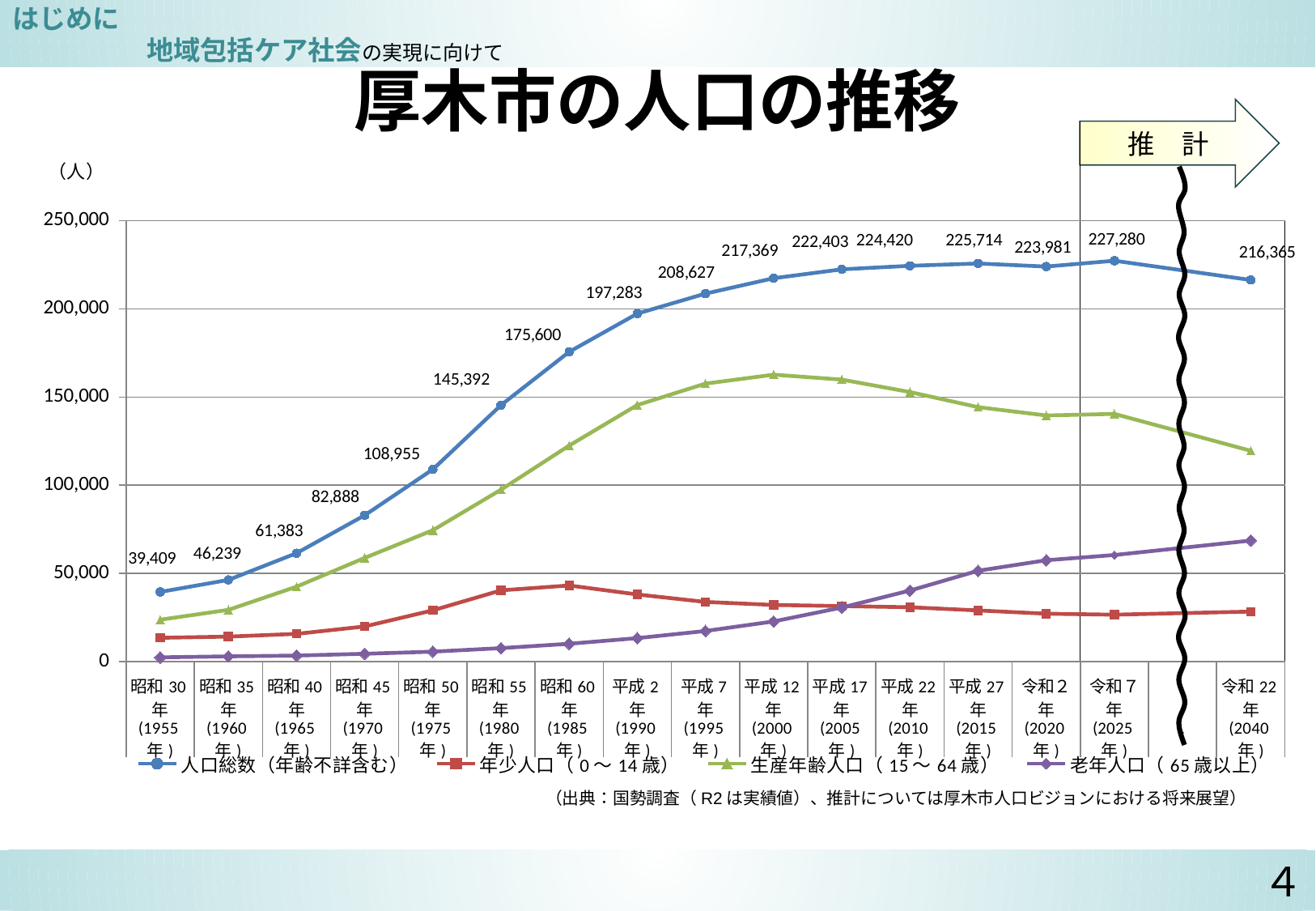

はじめに　　　　　　　　　　　　　　　　　　　　　　　　　　　　　　　　　　　　　　　　　　　　　　　　地域包括ケア社会の実現に向けて
# 厚木市の人口の推移
推　計

### Chart

| Category | 人口総数（年齢不詳含む） | 年少人口（0～14歳） | 生産年齢人口（15～64歳） | 老年人口（65歳以上） |
|---|---|---|---|---|
| 昭和30年 | 39409.0 | 13424.0 | 23672.0 | 2313.0 |
| 昭和35年 | 46239.0 | 14094.0 | 29244.0 | 2901.0 |
| 昭和40年 | 61383.0 | 15640.0 | 42417.0 | 3326.0 |
| 昭和45年 | 82888.0 | 19841.0 | 58697.0 | 4350.0 |
| 昭和50年 | 108955.0 | 28989.0 | 74410.0 | 5551.0 |
| 昭和55年 | 145392.0 | 40303.0 | 97406.0 | 7543.0 |
| 昭和60年 | 175600.0 | 43088.0 | 122450.0 | 10032.0 |
| 平成2年 | 197283.0 | 37973.0 | 145430.0 | 13210.0 |
| 平成7年 | 208627.0 | 33743.0 | 157581.0 | 17254.0 |
| 平成12年 | 217369.0 | 32030.0 | 162648.0 | 22674.0 |
| 平成17年 | 222403.0 | 31394.0 | 159856.0 | 30590.0 |
| 平成22年 | 224420.0 | 30734.0 | 152804.0 | 40201.0 |
| 平成27年 | 225714.0 | 28919.0 | 144236.0 | 51432.0 |
| 令和２年 | 223981.0 | 27068.0 | 139516.0 | 57397.0 |
| 令和７年 | 227280.0 | 26500.0 | 140422.0 | 60358.0 |
|  | 221822.5 | 27392.5 | 129970.5 | 64459.5 |
| 令和22年 | 216365.0 | 28285.0 | 119519.0 | 68561.0 |
（出典：国勢調査（R2は実績値）、推計については厚木市人口ビジョンにおける将来展望）
４